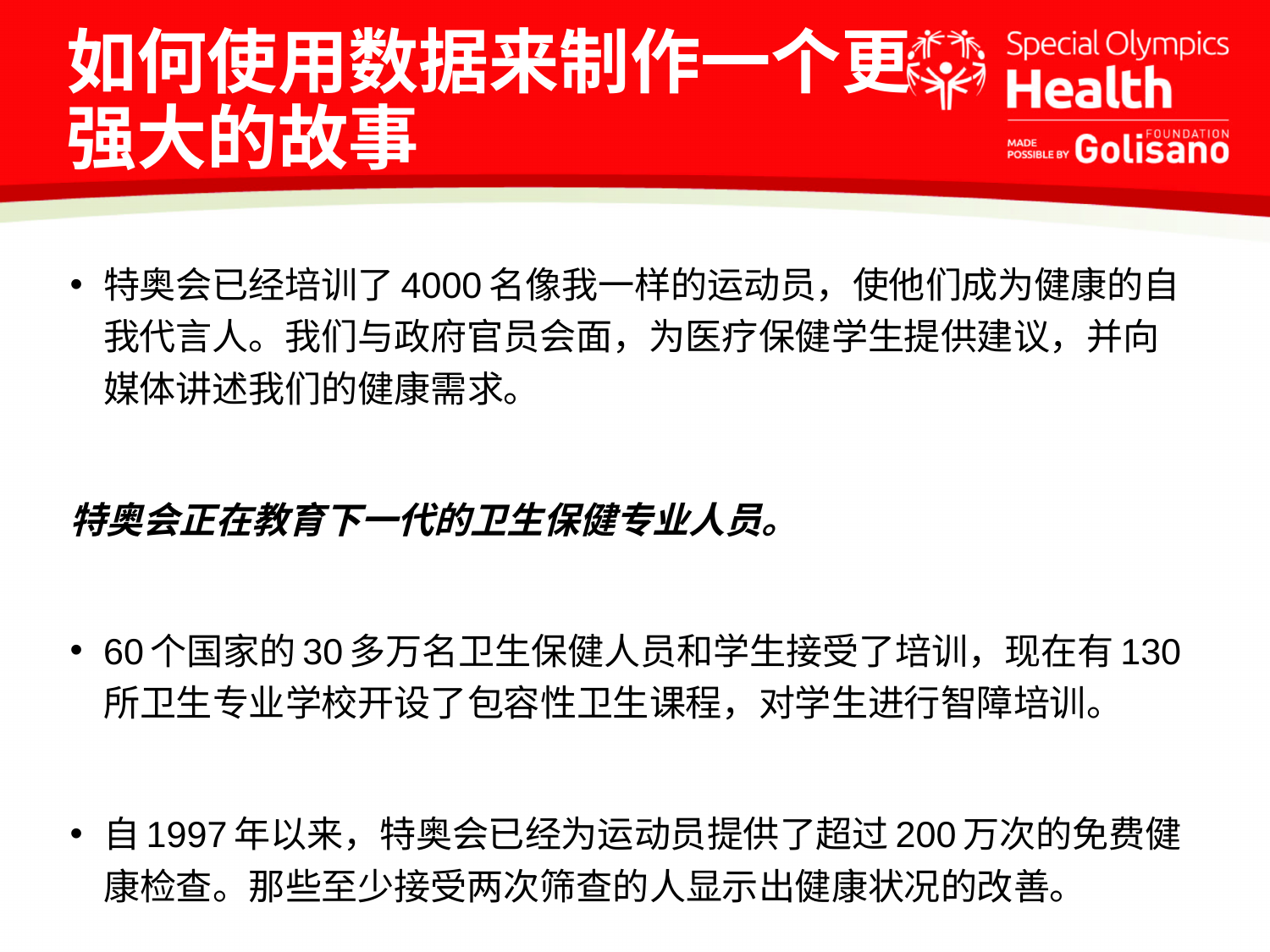

# 如何使用数据来制作一个更强大的故事

特奥会已经培训了4000名像我一样的运动员，使他们成为健康的自我代言人。我们与政府官员会面，为医疗保健学生提供建议，并向媒体讲述我们的健康需求。

特奥会正在教育下一代的卫生保健专业人员。

60个国家的30多万名卫生保健人员和学生接受了培训，现在有130所卫生专业学校开设了包容性卫生课程，对学生进行智障培训。

自1997年以来，特奥会已经为运动员提供了超过200万次的免费健康检查。那些至少接受两次筛查的人显示出健康状况的改善。